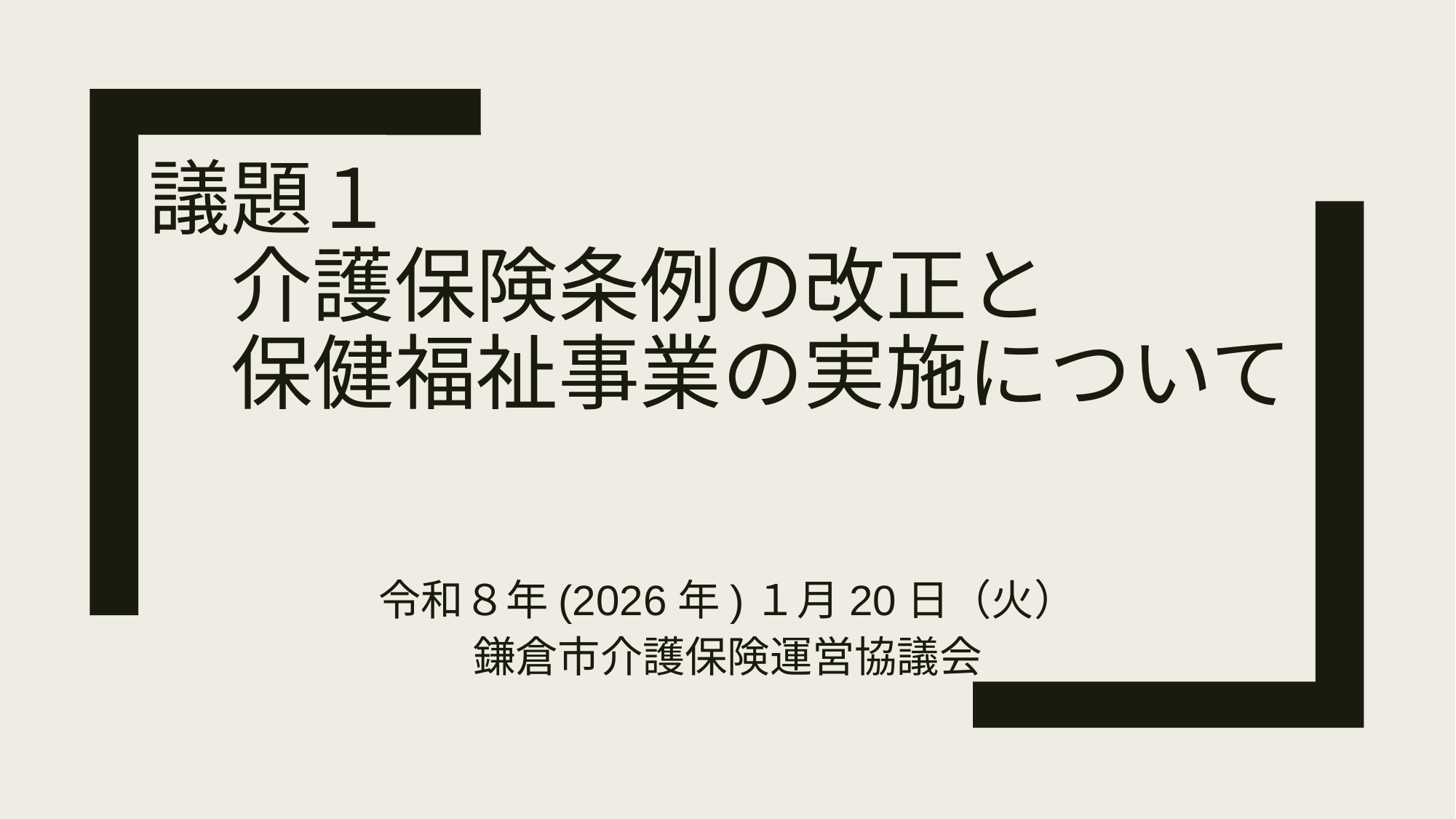

# 議題１ 　介護保険条例の改正と 　保健福祉事業の実施について
令和８年(2026年)１月20日（火）
鎌倉市介護保険運営協議会